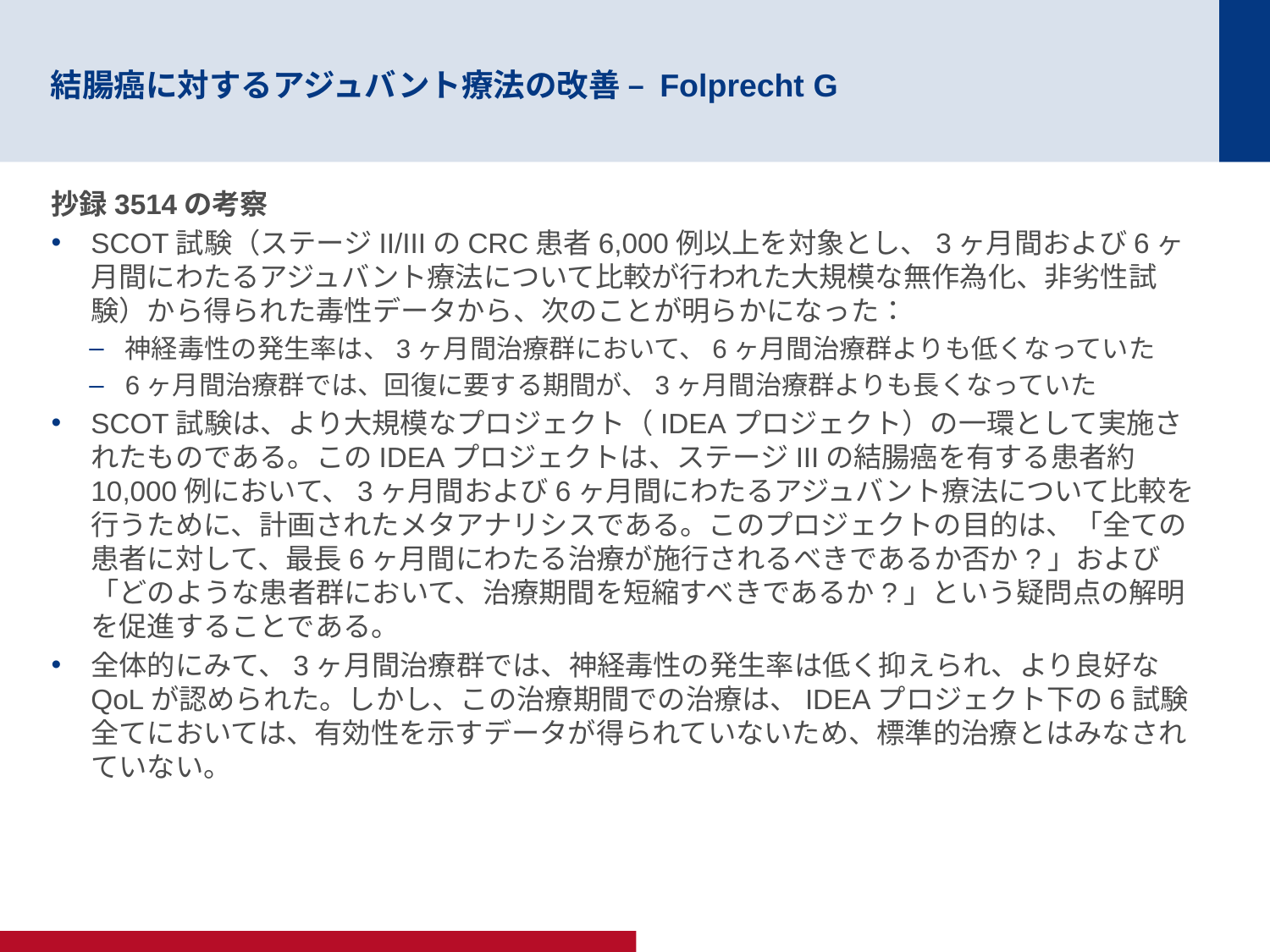

# 結腸癌に対するアジュバント療法の改善 – Folprecht G
抄録3514の考察
SCOT試験（ステージII/IIIのCRC患者6,000例以上を対象とし、3ヶ月間および6ヶ月間にわたるアジュバント療法について比較が行われた大規模な無作為化、非劣性試験）から得られた毒性データから、次のことが明らかになった：
神経毒性の発生率は、3ヶ月間治療群において、6ヶ月間治療群よりも低くなっていた
6ヶ月間治療群では、回復に要する期間が、3ヶ月間治療群よりも長くなっていた
SCOT試験は、より大規模なプロジェクト（IDEAプロジェクト）の一環として実施されたものである。このIDEAプロジェクトは、ステージIIIの結腸癌を有する患者約10,000例において、3ヶ月間および6ヶ月間にわたるアジュバント療法について比較を行うために、計画されたメタアナリシスである。このプロジェクトの目的は、「全ての患者に対して、最長6ヶ月間にわたる治療が施行されるべきであるか否か?」および「どのような患者群において、治療期間を短縮すべきであるか?」という疑問点の解明を促進することである。
全体的にみて、3ヶ月間治療群では、神経毒性の発生率は低く抑えられ、より良好なQoLが認められた。しかし、この治療期間での治療は、IDEAプロジェクト下の6試験全てにおいては、有効性を示すデータが得られていないため、標準的治療とはみなされていない。